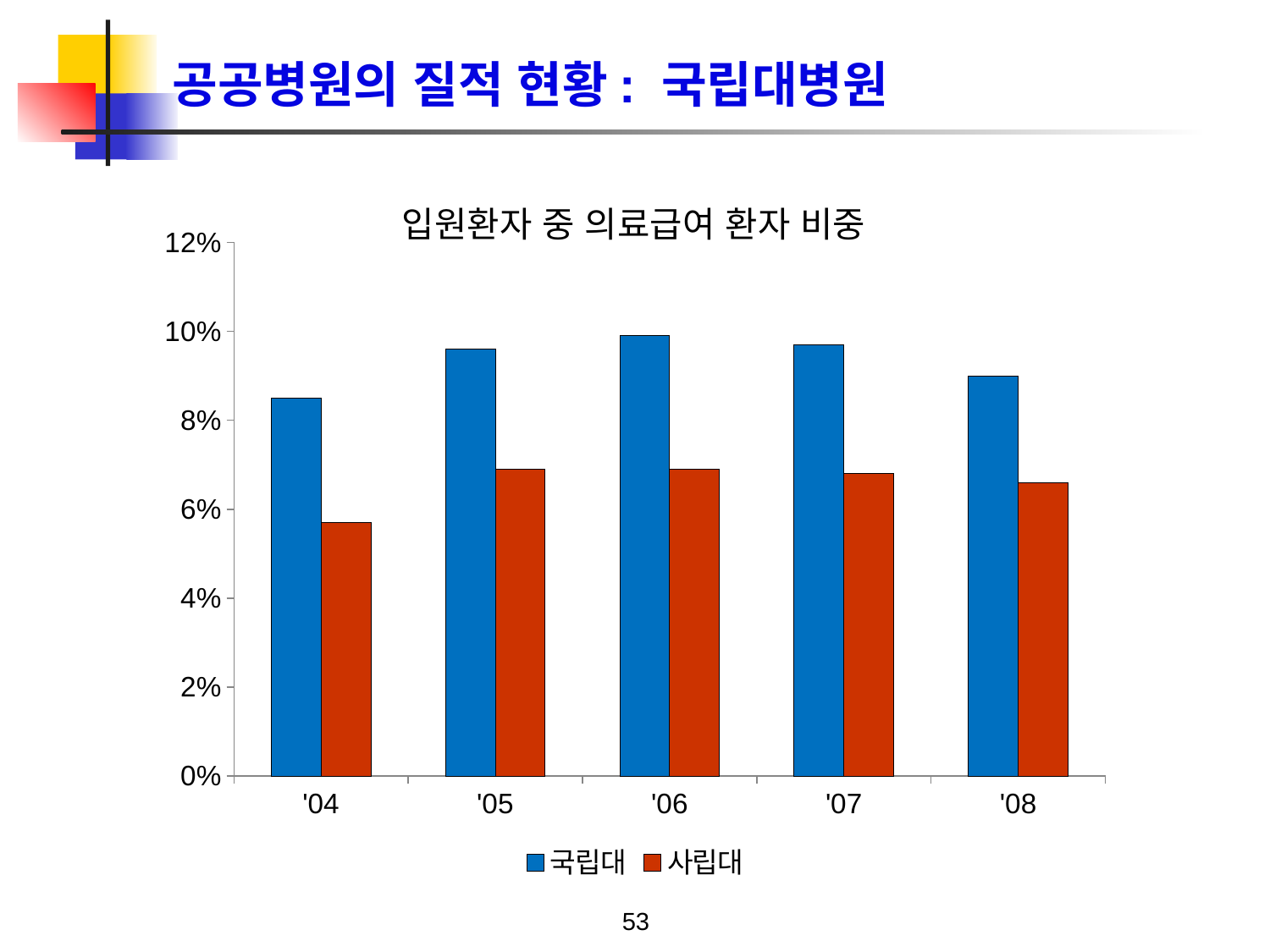

# 공공병원의 질적 현황: 국립대병원
입원환자 중 의료급여 환자 비중

### Chart

| Category | 국립대 | 사립대 |
|---|---|---|
| '04 | 0.085 | 0.05700000000000002 |
| '05 | 0.096 | 0.06900000000000003 |
| '06 | 0.09900000000000005 | 0.06900000000000003 |
| '07 | 0.097 | 0.06800000000000002 |
| '08 | 0.09000000000000002 | 0.066 |
53